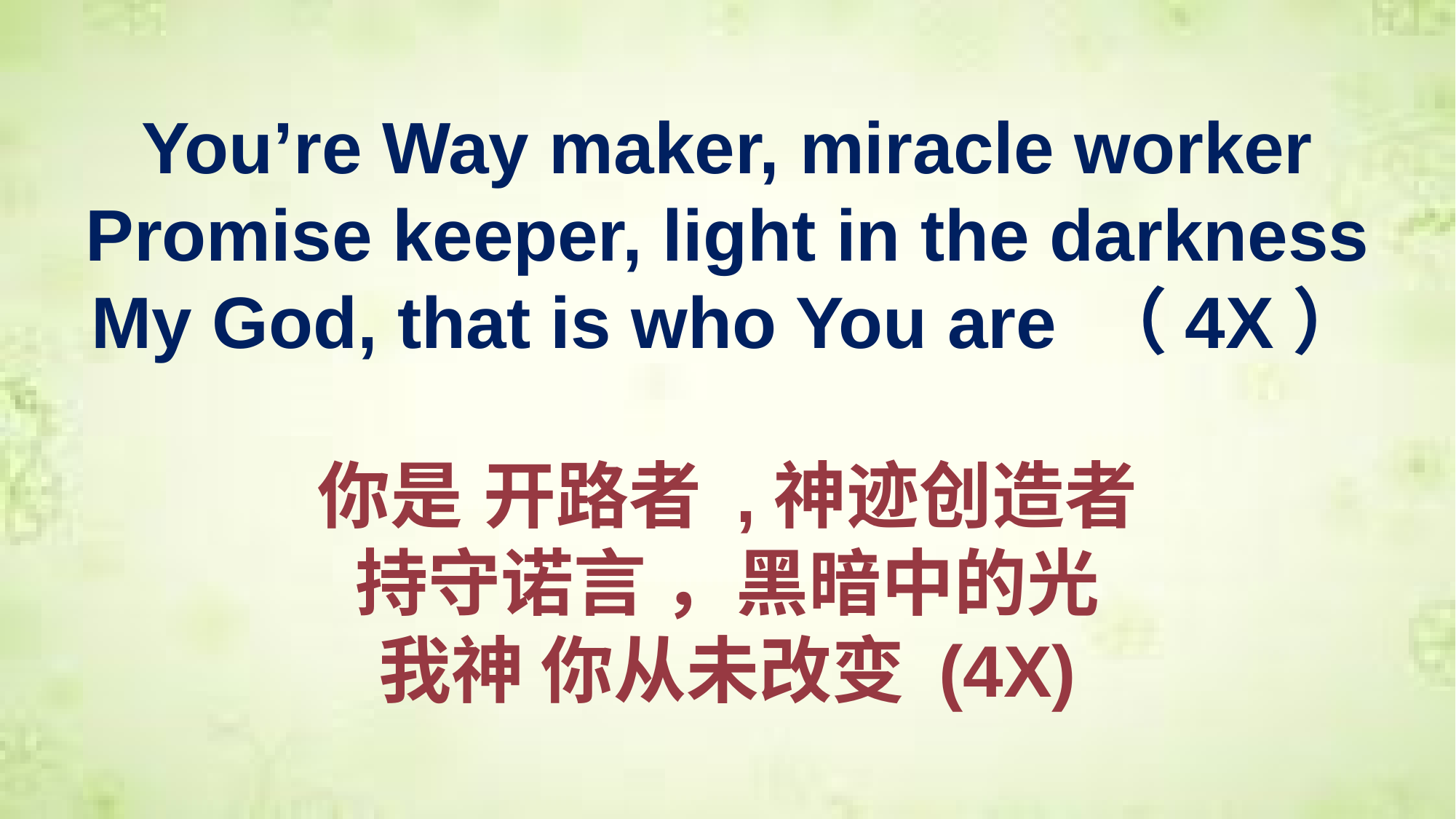

You’re Way maker, miracle worker
Promise keeper, light in the darkness
My God, that is who You are （4X）

你是 开路者 ,神迹创造者
持守诺言 ，黑暗中的光
我神 你从未改变 (4X)